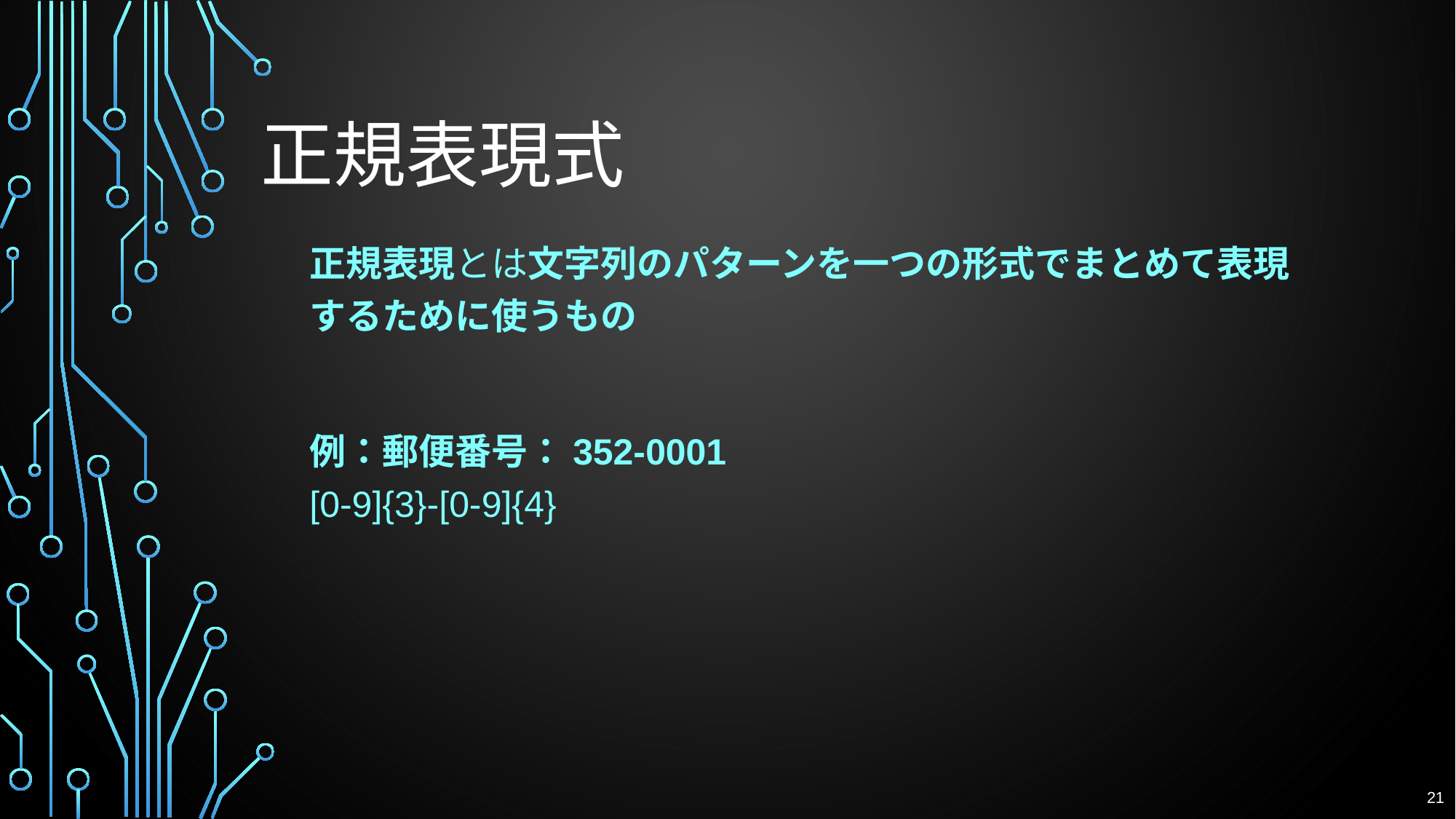

# 正規表現式
正規表現とは文字列のパターンを一つの形式でまとめて表現するために使うもの

例：郵便番号：352-0001
[0-9]{3}-[0-9]{4}
21